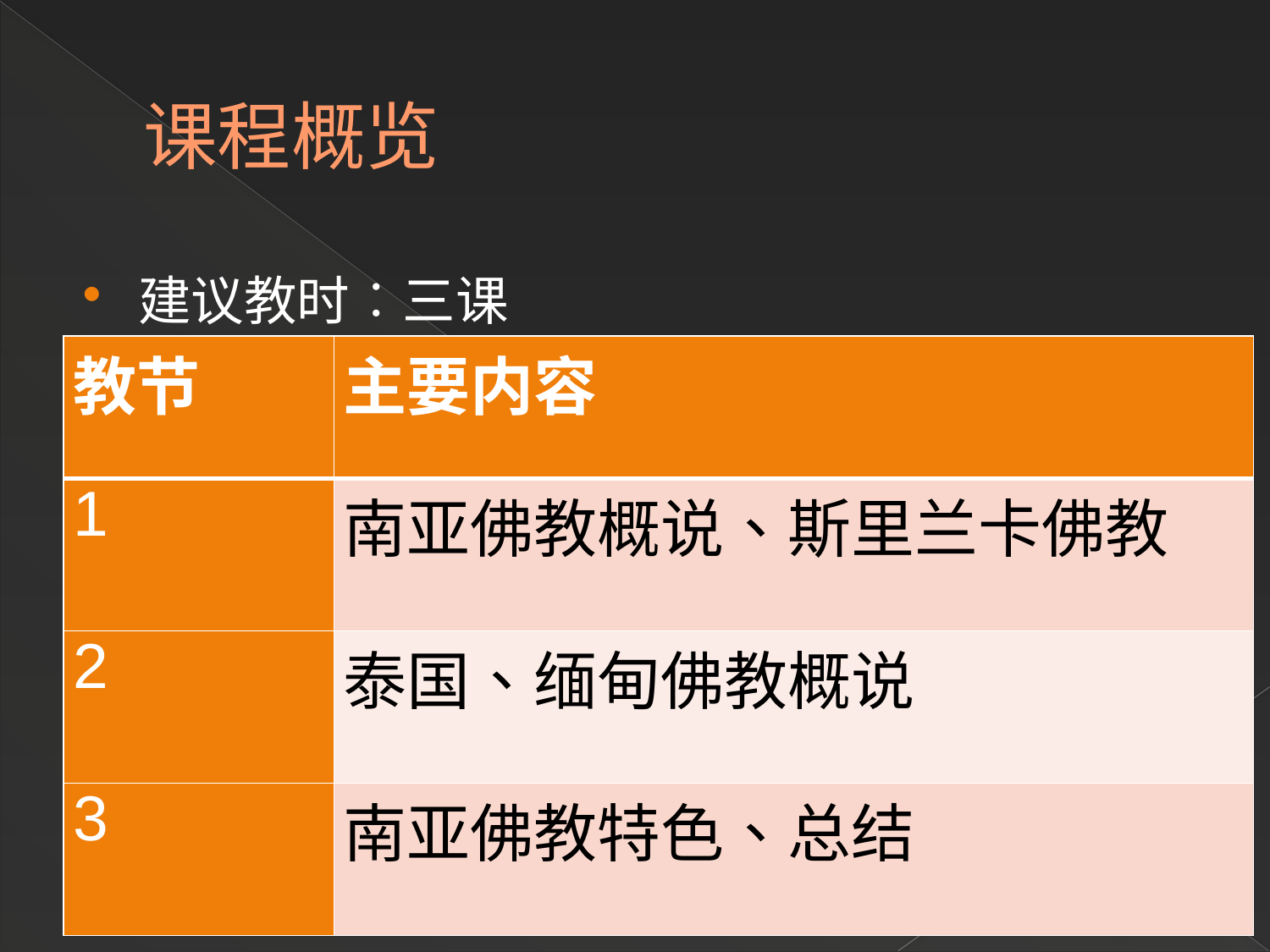

# 课程概览
建议教时︰三课

| 教节 | 主要内容 |
| --- | --- |
| 1 | 南亚佛教概说、斯里兰卡佛教 |
| 2 | 泰国、缅甸佛教概说 |
| 3 | 南亚佛教特色、总结 |